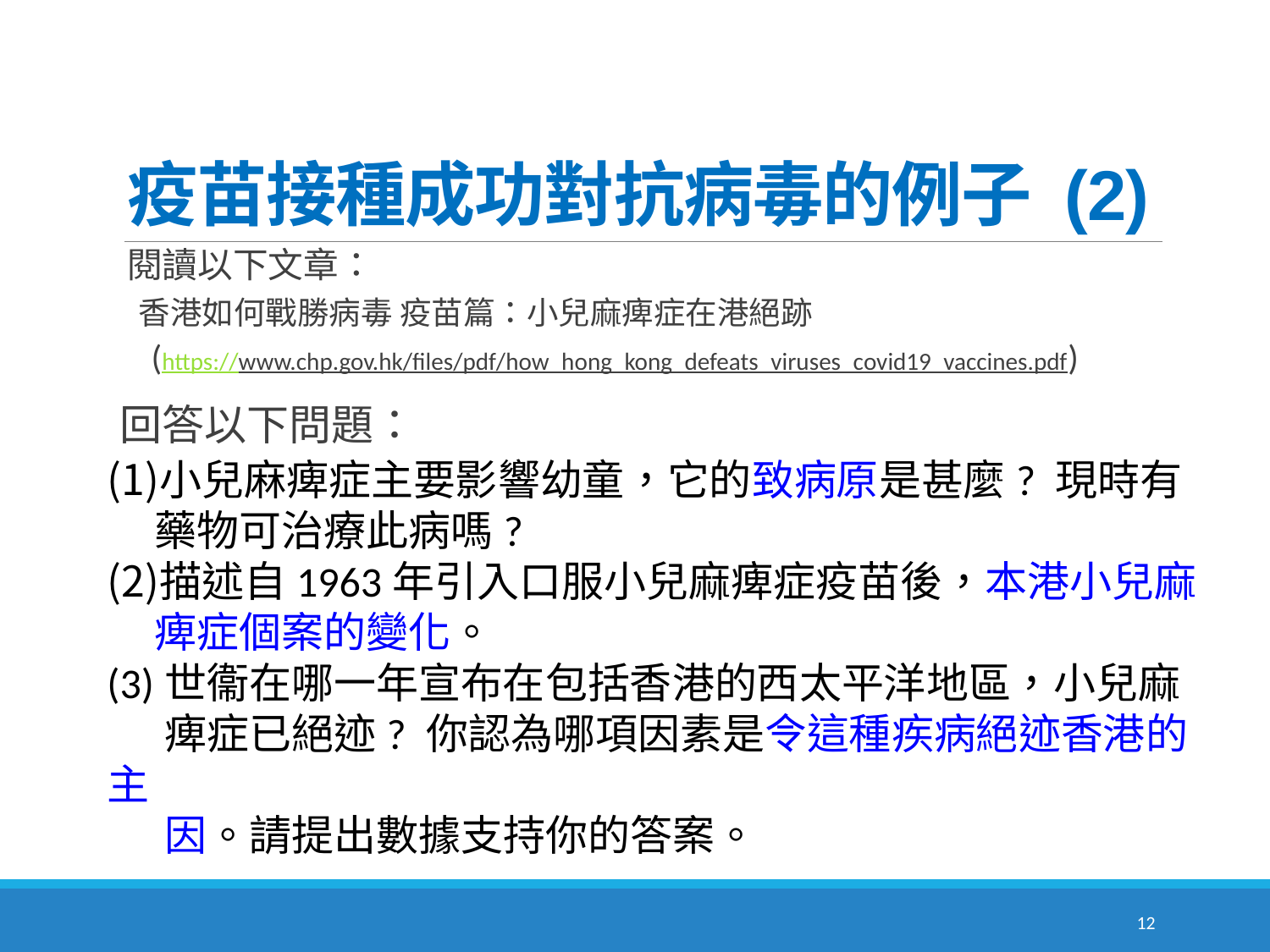

# 疫苗接種成功對抗病毒的例子 (2)
閱讀以下文章：
  香港如何戰勝病毒 疫苗篇：小兒麻痺症在港絕跡
   (https://www.chp.gov.hk/files/pdf/how_hong_kong_defeats_viruses_covid19_vaccines.pdf)

回答以下問題：
小兒麻痺症主要影響幼童，它的致病原是甚麼? 現時有藥物可治療此病嗎?
描述自1963年引入口服小兒麻痺症疫苗後，本港小兒麻痺症個案的變化。
(3)世衞在哪一年宣布在包括香港的西太平洋地區，小兒麻
     痺症已絕迹? 你認為哪項因素是令這種疾病絕迹香港的主
     因。請提出數據支持你的答案。

12